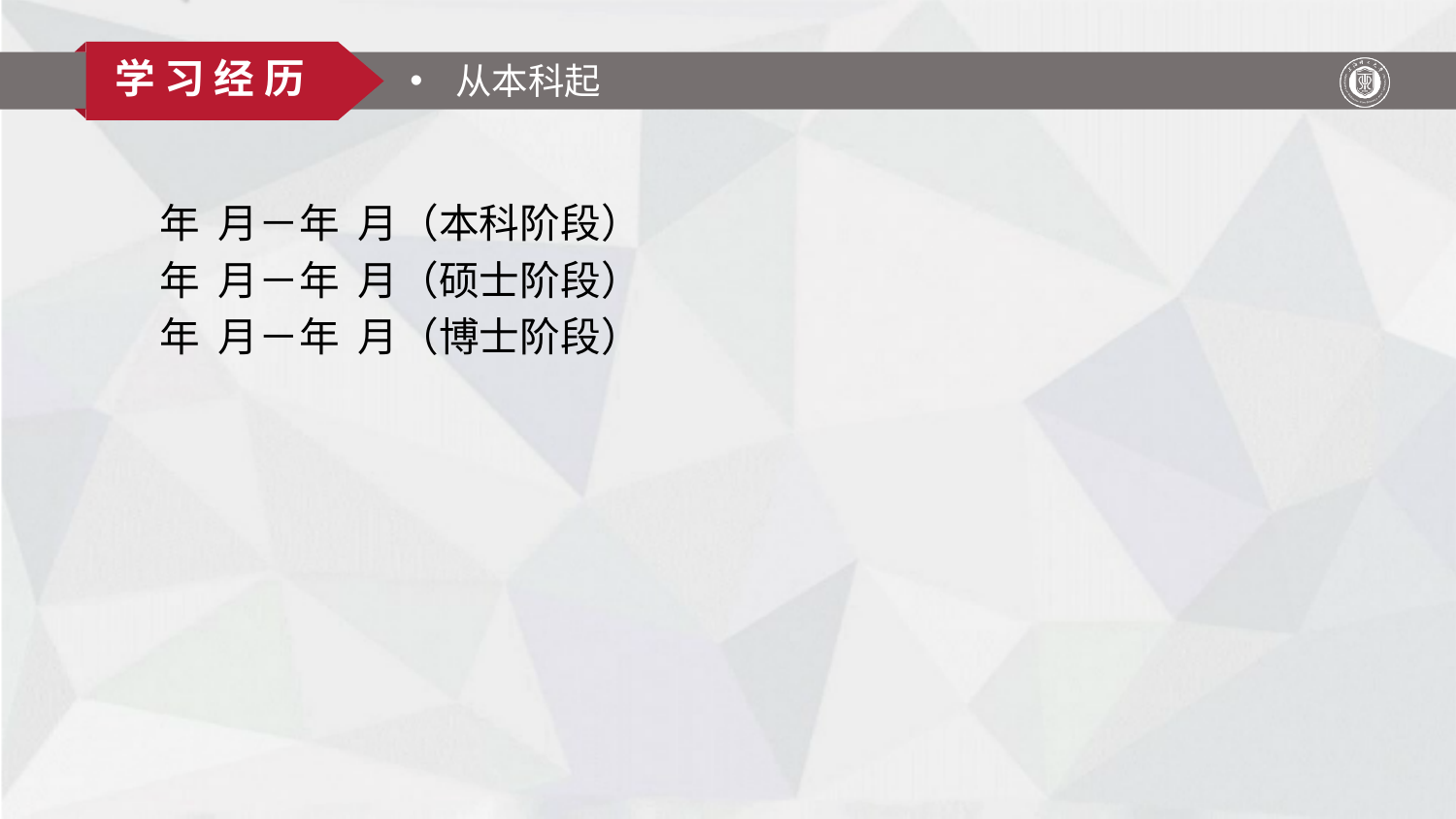

学 习 经 历
从本科起
年  月－年  月（本科阶段）
年  月－年  月（硕士阶段）
年  月－年  月（博士阶段）